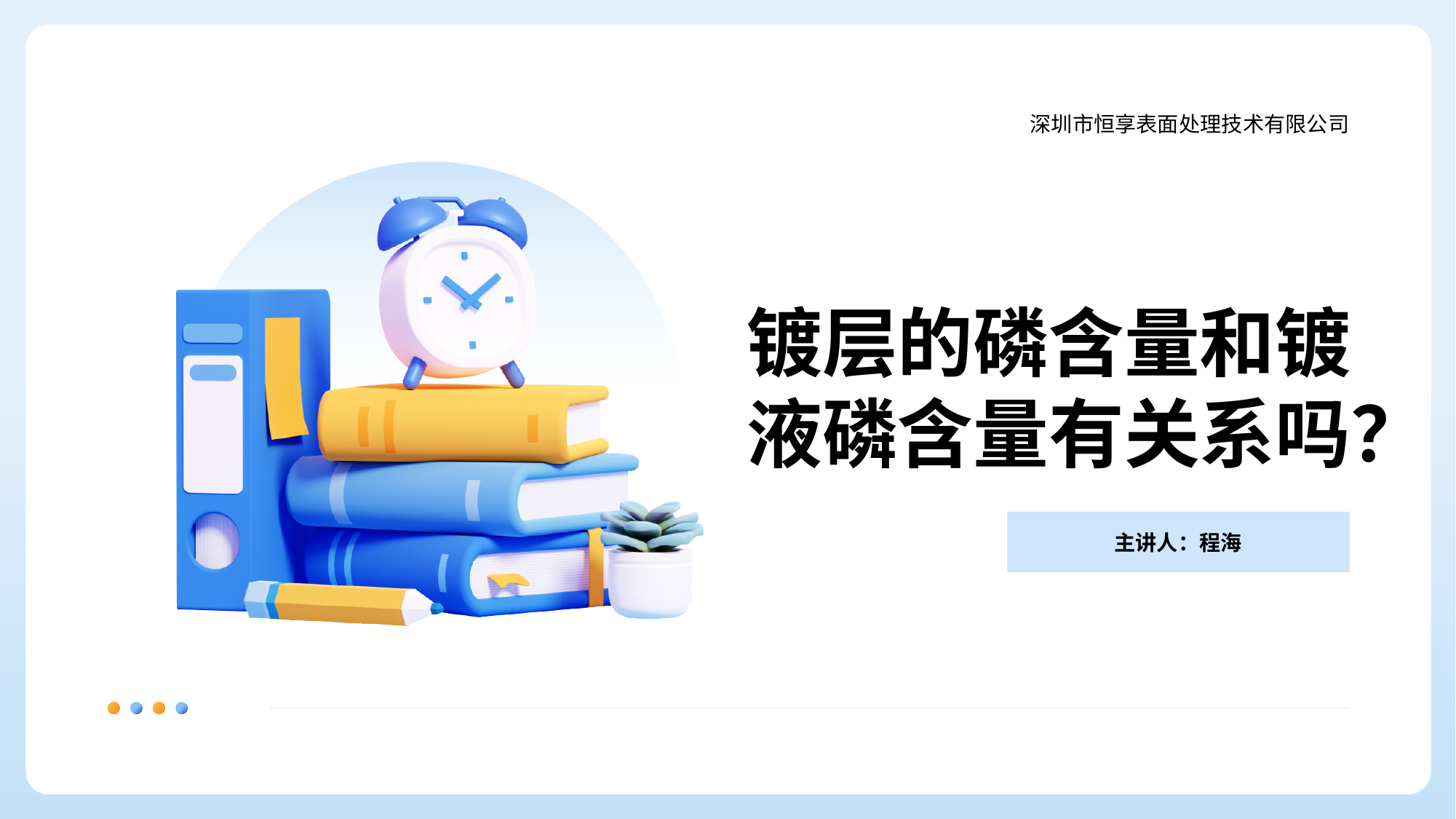

深圳市恒享表面处理技术有限公司
# 镀层的磷含量和镀液磷含量有关系吗？
主讲人：程海